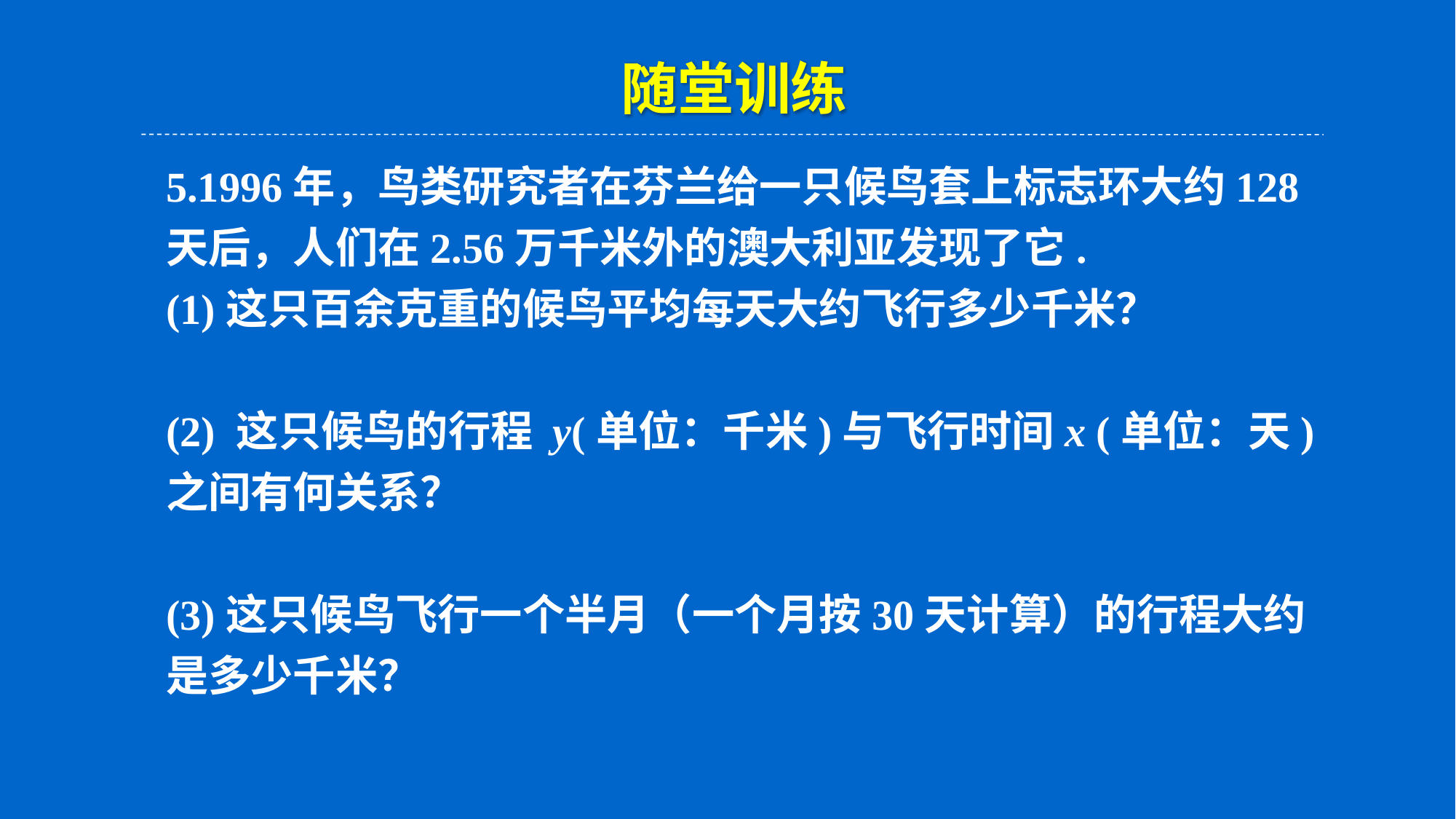

随堂训练
5.1996年，鸟类研究者在芬兰给一只候鸟套上标志环大约128天后，人们在2.56万千米外的澳大利亚发现了它.
(1)这只百余克重的候鸟平均每天大约飞行多少千米？

(2) 这只候鸟的行程 y(单位：千米)与飞行时间x (单位：天)之间有何关系？

(3)这只候鸟飞行一个半月（一个月按30天计算）的行程大约是多少千米？